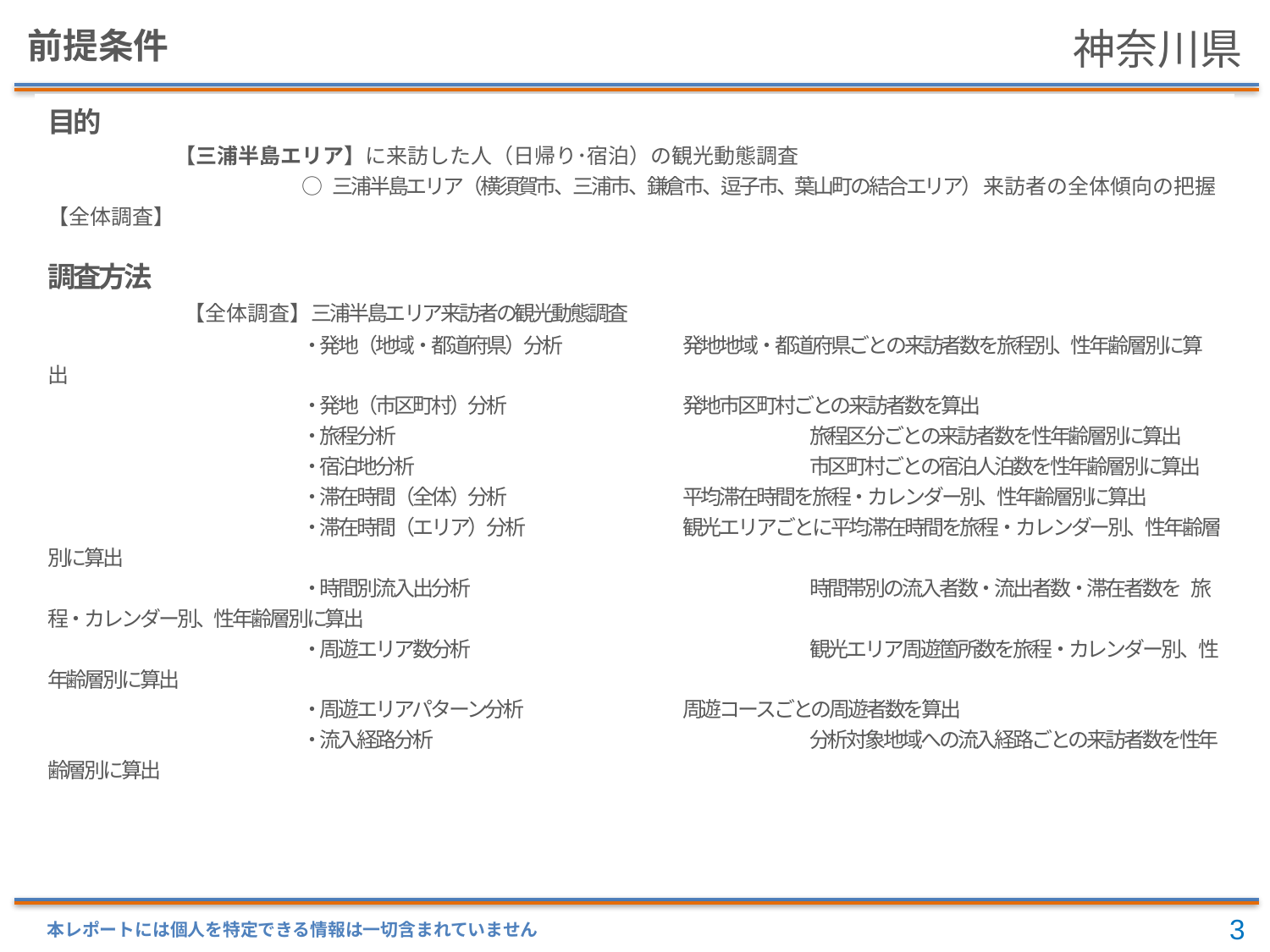

# 前提条件
目的
	【三浦半島エリア】に来訪した人（日帰り･宿泊）の観光動態調査
		○ 三浦半島エリア（横須賀市、三浦市、鎌倉市、逗子市、葉山町の結合エリア）来訪者の全体傾向の把握【全体調査】

調査方法
	 【全体調査】三浦半島エリア来訪者の観光動態調査
		・発地（地域・都道府県）分析	発地地域・都道府県ごとの来訪者数を旅程別、性年齢層別に算出
		・発地（市区町村）分析		発地市区町村ごとの来訪者数を算出
		・旅程分析				旅程区分ごとの来訪者数を性年齢層別に算出
		・宿泊地分析				市区町村ごとの宿泊人泊数を性年齢層別に算出
		・滞在時間（全体）分析		平均滞在時間を旅程・カレンダー別、性年齢層別に算出
		・滞在時間（エリア）分析		観光エリアごとに平均滞在時間を旅程・カレンダー別、性年齢層別に算出
		・時間別流入出分析			時間帯別の流入者数・流出者数・滞在者数を	旅程・カレンダー別、性年齢層別に算出
		・周遊エリア数分析			観光エリア周遊箇所数を旅程・カレンダー別、性年齢層別に算出
		・周遊エリアパターン分析		周遊コースごとの周遊者数を算出
		・流入経路分析			分析対象地域への流入経路ごとの来訪者数を性年齢層別に算出
3